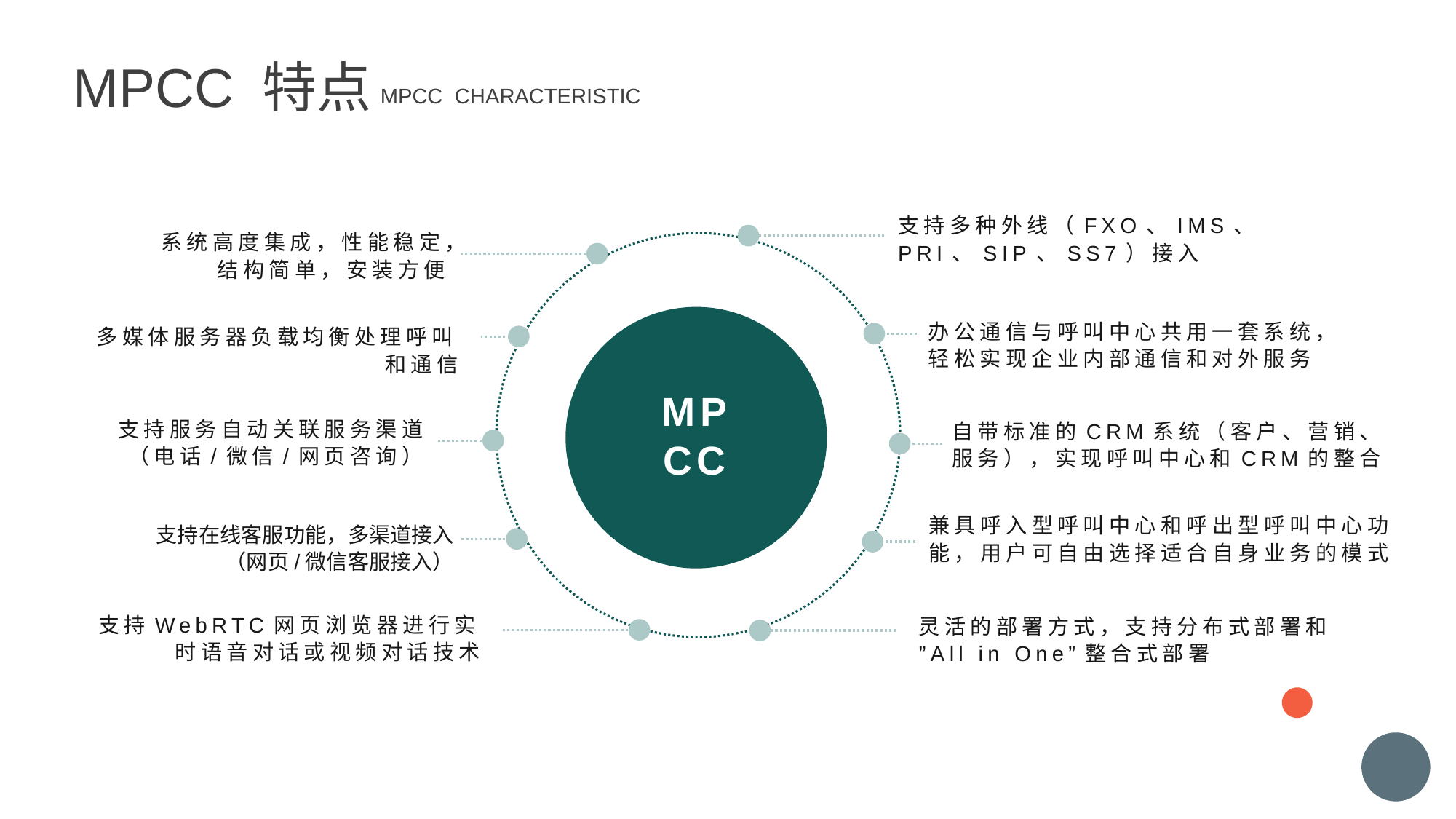

MPCC 特点
MPCC  CHARACTERISTIC
支持多种外线（FXO、IMS、PRI、SIP、SS7）接入
系统高度集成，性能稳定，结构简单，安装方便

办公通信与呼叫中心共用一套系统，轻松实现企业内部通信和对外服务
多媒体服务器负载均衡处理呼叫和通信

MP
CC
支持服务自动关联服务渠道
（电话/微信/网页咨询）
自带标准的CRM系统（客户、营销、服务），实现呼叫中心和CRM的整合

兼具呼入型呼叫中心和呼出型呼叫中心功能，用户可自由选择适合自身业务的模式
支持在线客服功能，多渠道接入
（网页/微信客服接入）

支持WebRTC网页浏览器进行实时语音对话或视频对话技术
灵活的部署方式，支持分布式部署和
”All in One”整合式部署